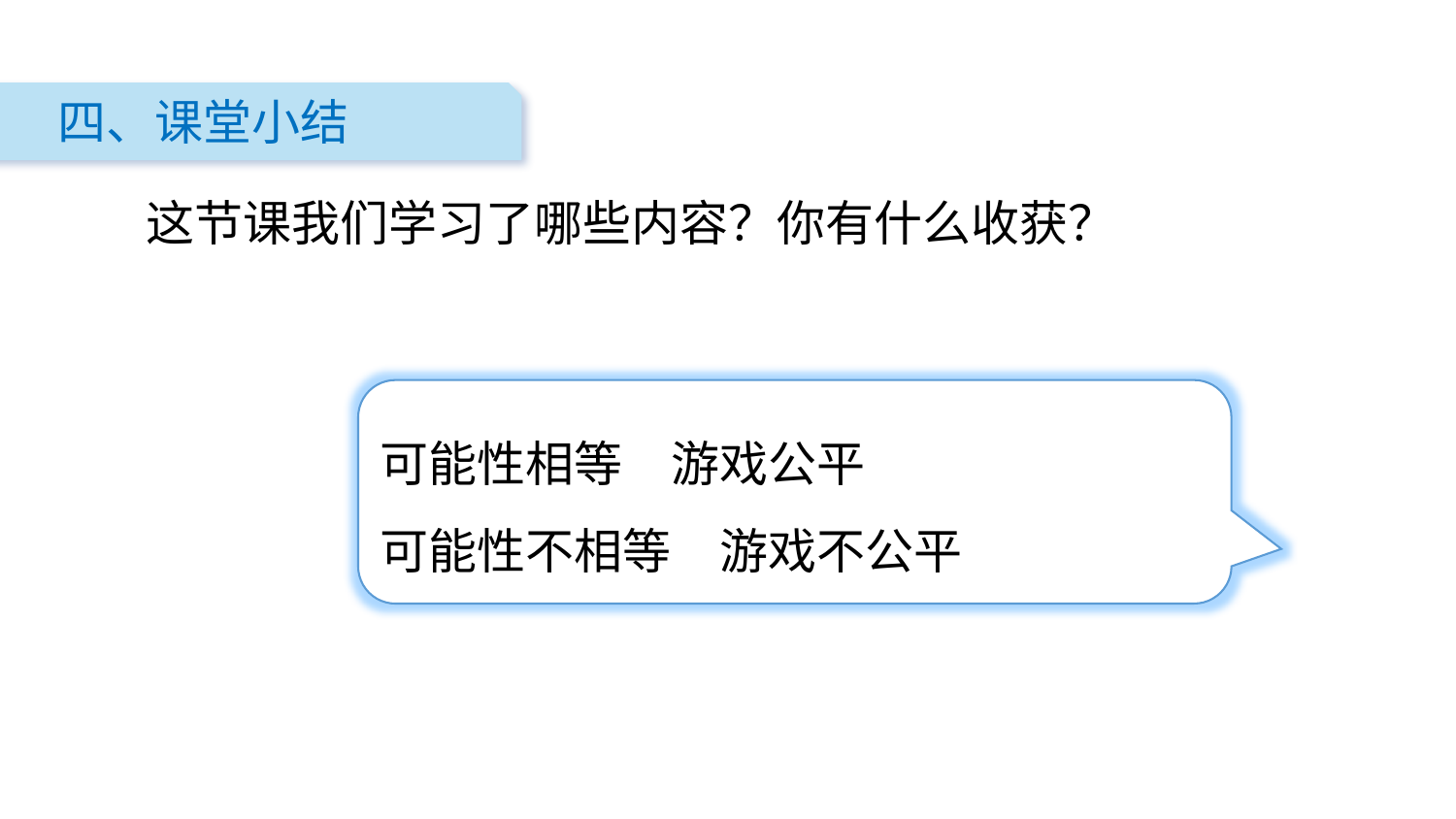

四、课堂小结
这节课我们学习了哪些内容？你有什么收获？
可能性相等　游戏公平
可能性不相等　游戏不公平